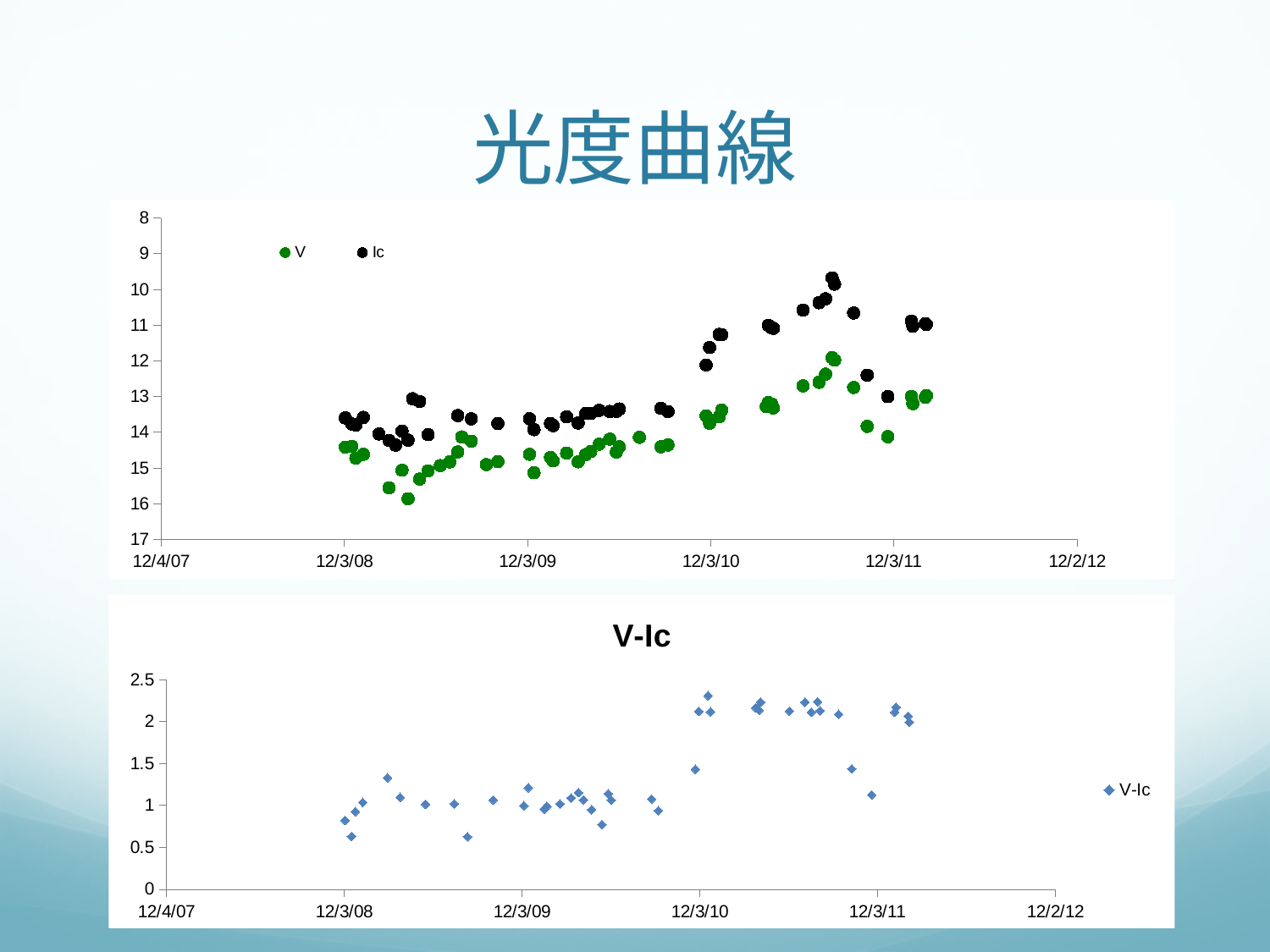

# 光度曲線

### Chart

| Category | V |  | Ic |
|---|---|---|---|

### Chart:

| Category | V-Ic |
|---|---|